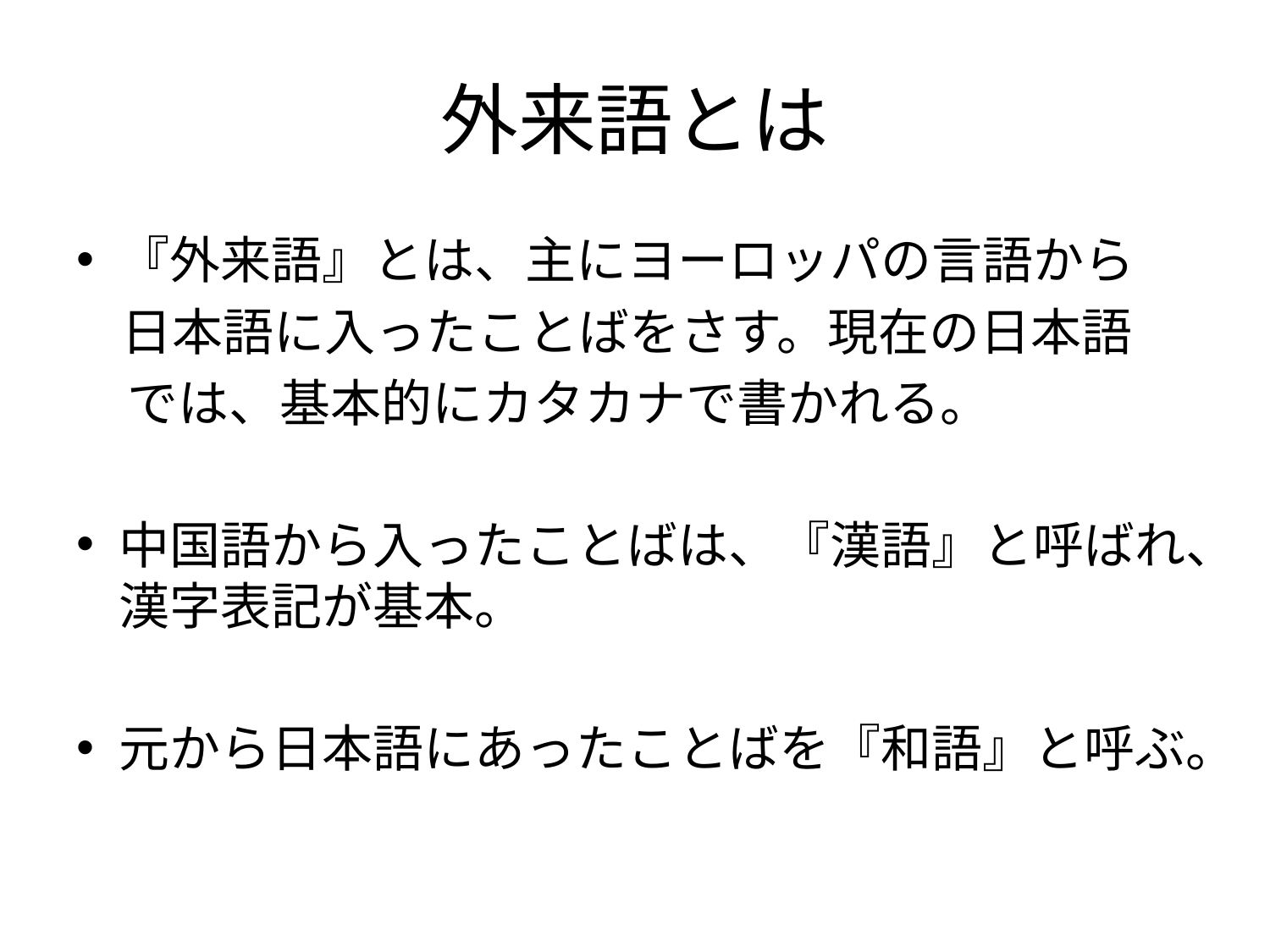

# 外来語とは
『外来語』とは、主にヨーロッパの言語から
   日本語に入ったことばをさす。現在の日本語
　では、基本的にカタカナで書かれる。

中国語から入ったことばは、『漢語』と呼ばれ、漢字表記が基本。

元から日本語にあったことばを『和語』と呼ぶ。